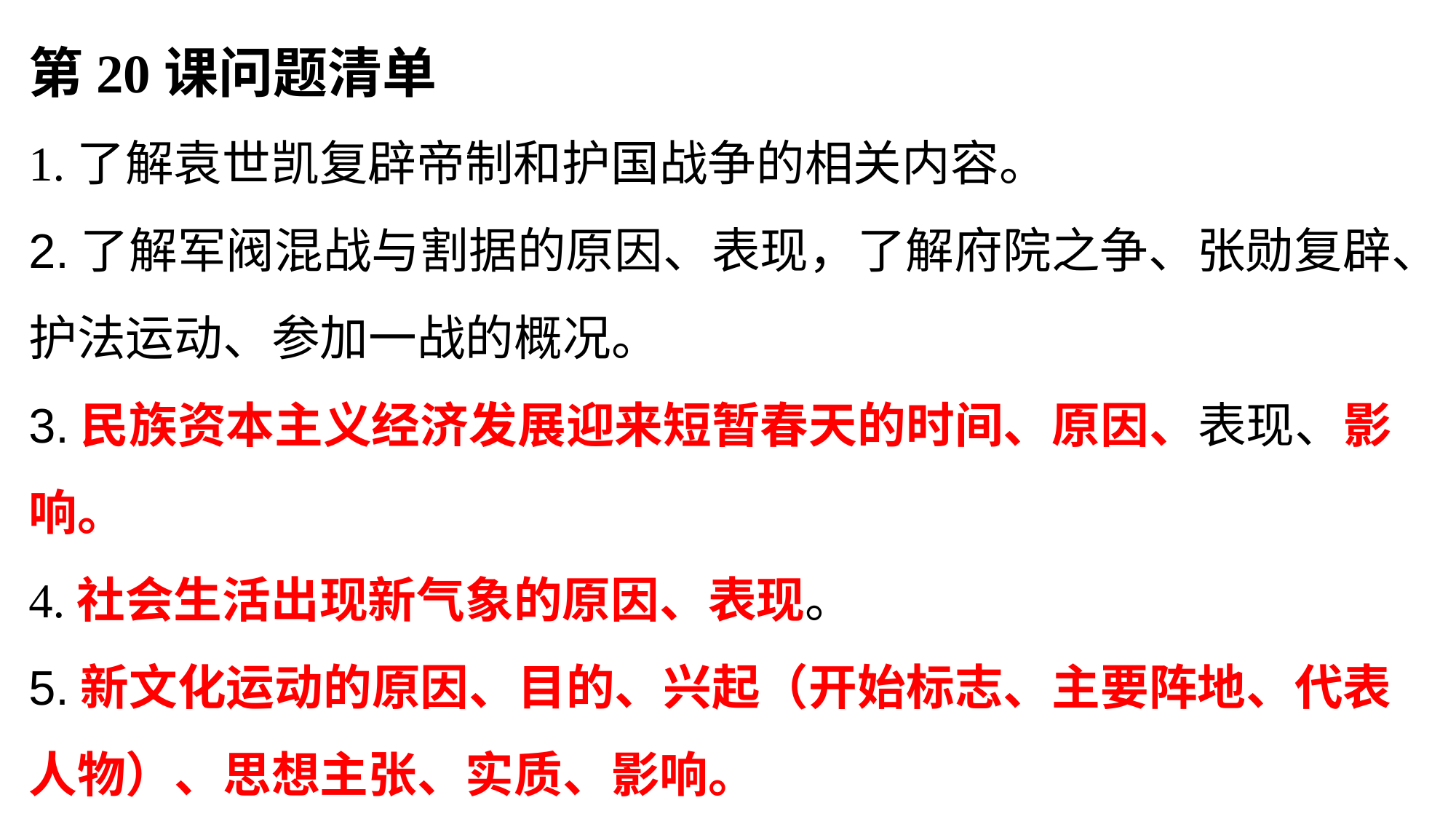

第20课问题清单
1.了解袁世凯复辟帝制和护国战争的相关内容。2.了解军阀混战与割据的原因、表现，了解府院之争、张勋复辟、护法运动、参加一战的概况。3.民族资本主义经济发展迎来短暂春天的时间、原因、表现、影响。
4.社会生活出现新气象的原因、表现。5.新文化运动的原因、目的、兴起（开始标志、主要阵地、代表人物）、思想主张、实质、影响。